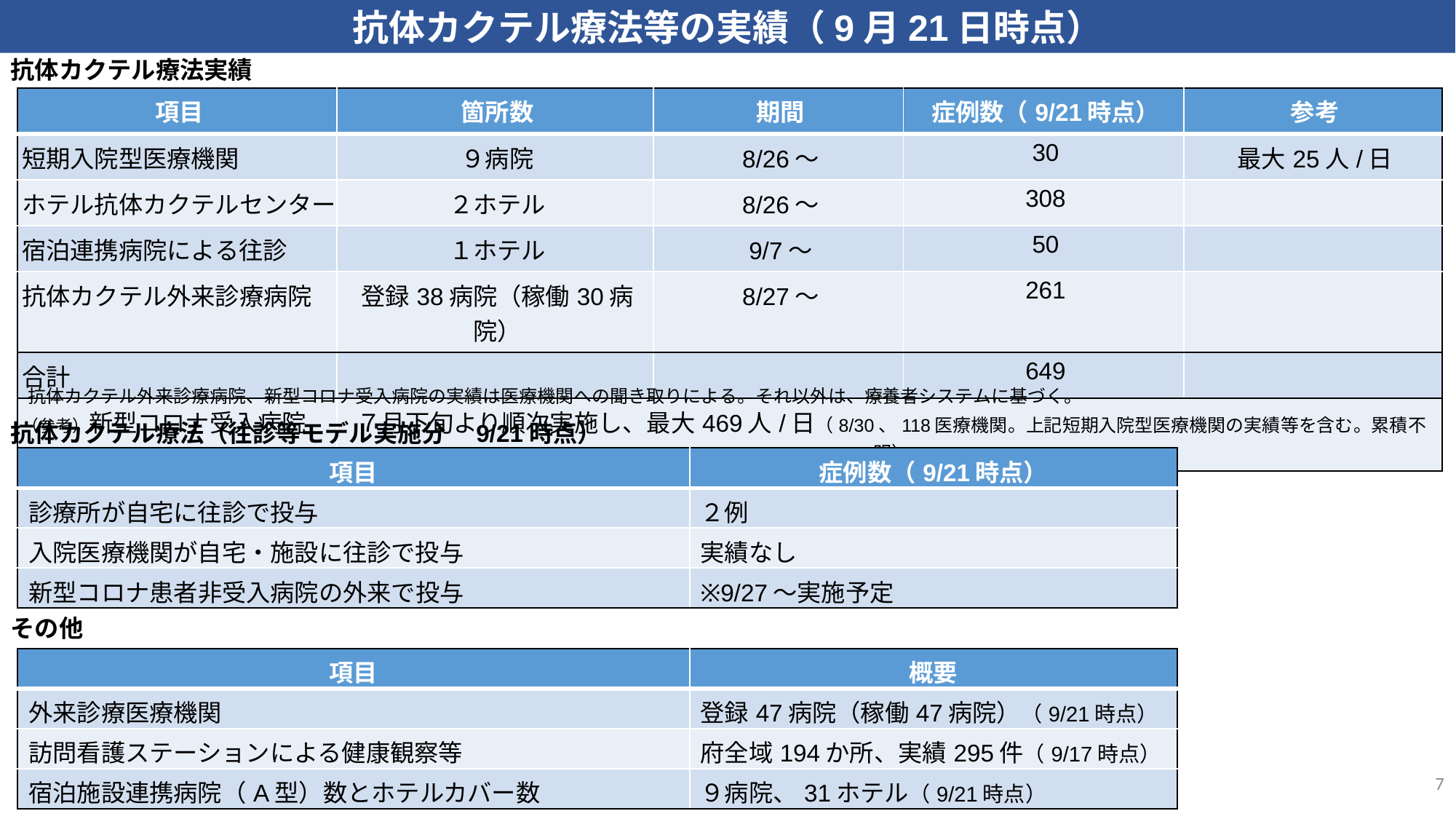

抗体カクテル療法等の実績（9月21日時点）
抗体カクテル療法実績
| 項目 | 箇所数 | 期間 | 症例数（9/21時点） | 参考 |
| --- | --- | --- | --- | --- |
| 短期入院型医療機関 | ９病院 | 8/26～ | 30 | 最大25人/日 |
| ホテル抗体カクテルセンター | ２ホテル | 8/26～ | 308 |  |
| 宿泊連携病院による往診 | １ホテル | 9/7～ | 50 |  |
| 抗体カクテル外来診療病院 | 登録38病院（稼働30病院） | 8/27～ | 261 |  |
| 合計 |  |  | 649 |  |
| （参考）新型コロナ受入病院 | ７月下旬より順次実施し、最大469人/日（8/30、118医療機関。上記短期入院型医療機関の実績等を含む。累積不明） |  |  |  |
抗体カクテル外来診療病院、新型コロナ受入病院の実績は医療機関への聞き取りによる。それ以外は、療養者システムに基づく。
抗体カクテル療法（往診等モデル実施分　9/21時点）
| 項目 | 症例数（9/21時点） |
| --- | --- |
| 診療所が自宅に往診で投与 | ２例 |
| 入院医療機関が自宅・施設に往診で投与 | 実績なし |
| 新型コロナ患者非受入病院の外来で投与 | ※9/27～実施予定 |
その他
| 項目 | 概要 |
| --- | --- |
| 外来診療医療機関 | 登録47病院（稼働47病院）（9/21時点） |
| 訪問看護ステーションによる健康観察等 | 府全域194か所、実績295件（9/17時点） |
| 宿泊施設連携病院（A型）数とホテルカバー数 | ９病院、31ホテル（9/21時点） |
7